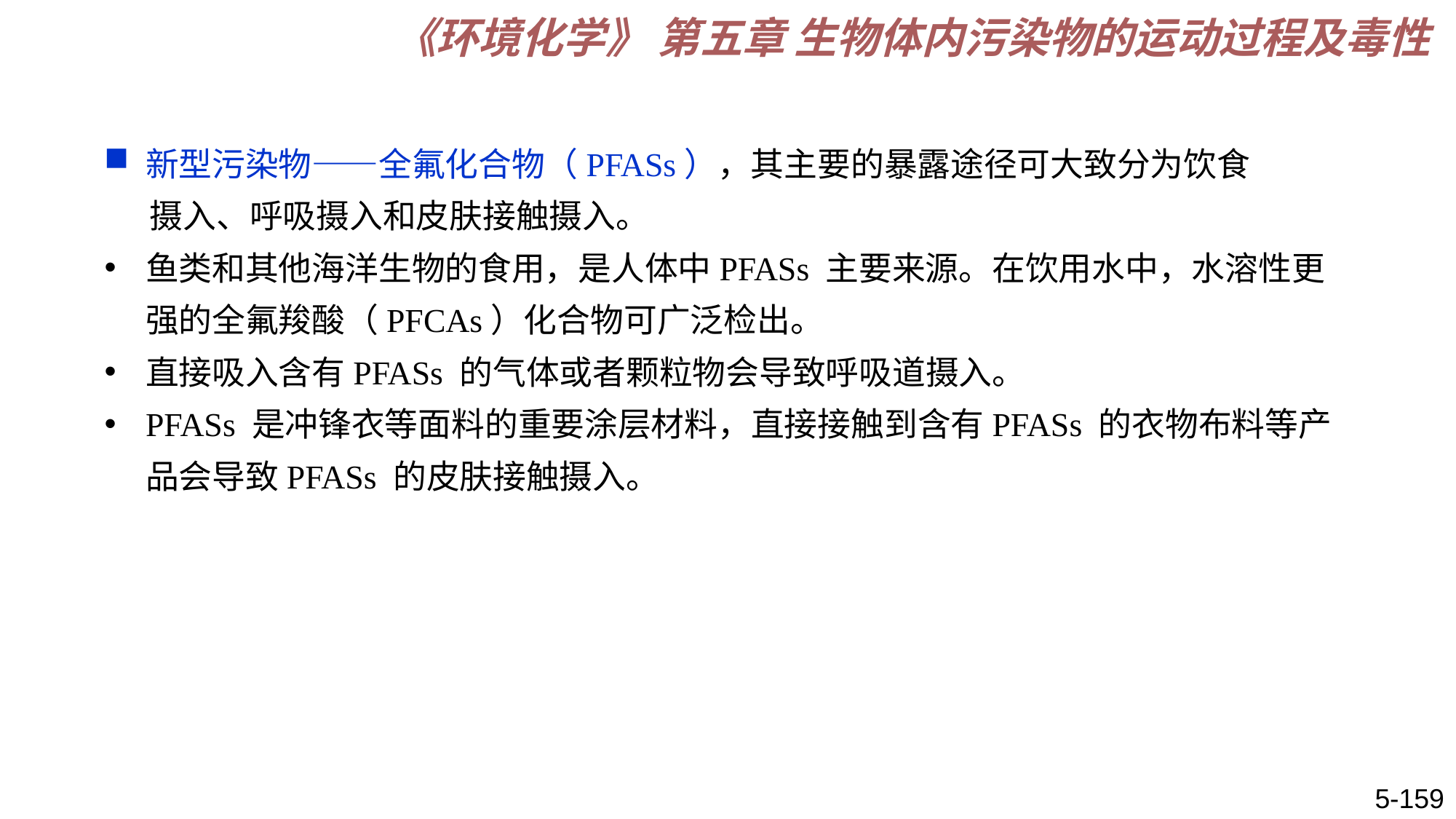

《环境化学》 第五章 生物体内污染物的运动过程及毒性
新型污染物——全氟化合物（PFASs），其主要的暴露途径可大致分为饮食
     摄入、呼吸摄入和皮肤接触摄入。
鱼类和其他海洋生物的食用，是人体中PFASs 主要来源。在饮用水中，水溶性更强的全氟羧酸（PFCAs）化合物可广泛检出。
直接吸入含有PFASs 的气体或者颗粒物会导致呼吸道摄入。
PFASs 是冲锋衣等面料的重要涂层材料，直接接触到含有PFASs 的衣物布料等产品会导致PFASs 的皮肤接触摄入。
5-159